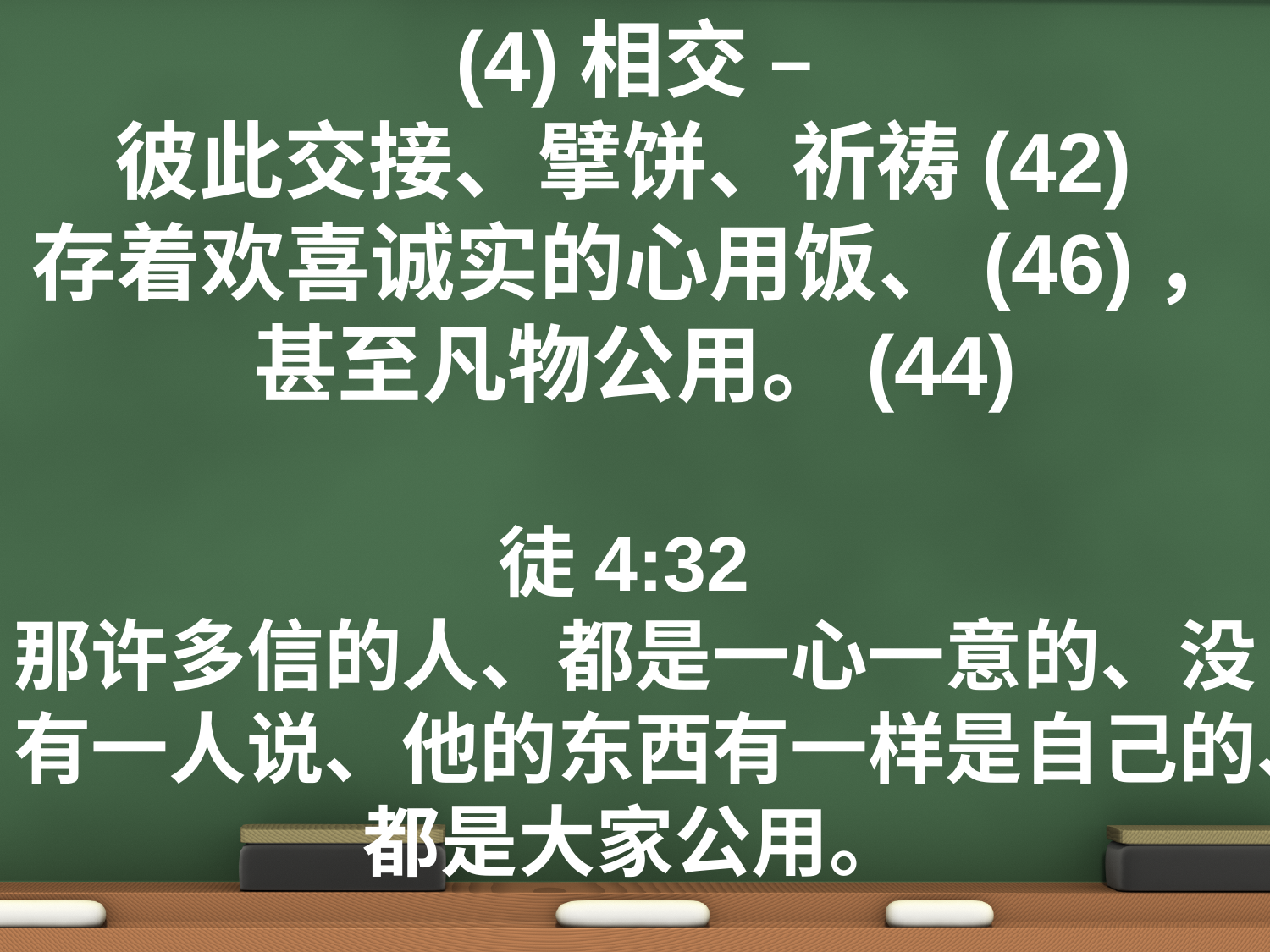

(4)相交 –
彼此交接、擘饼、祈祷(42)
存着欢喜诚实的心用饭、(46)，甚至凡物公用。(44)

徒4:32
那许多信的人、都是一心一意的、没有一人说、他的东西有一样是自己的、都是大家公用。